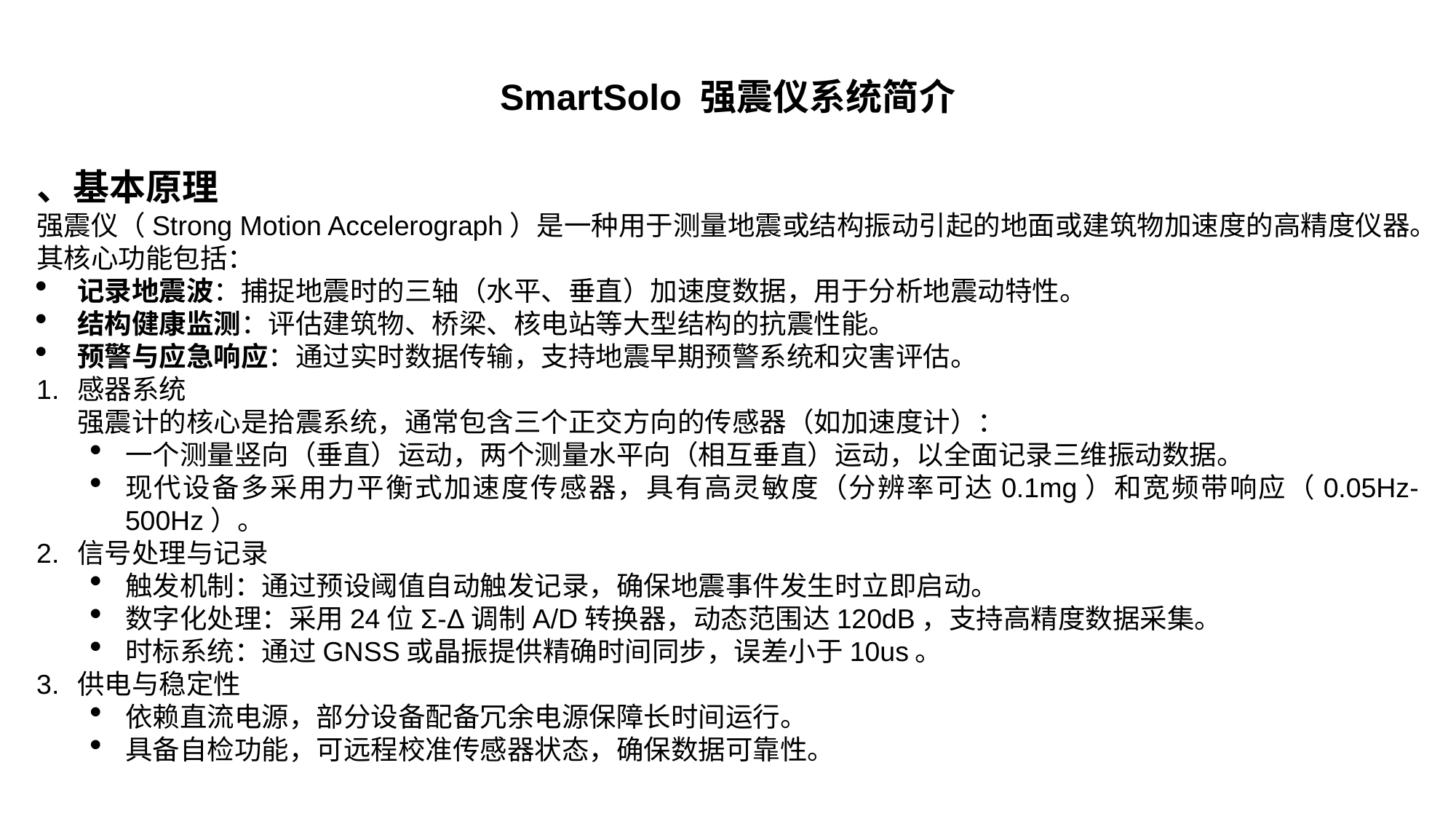

SmartSolo 强震仪系统简介
、基本原理
强震仪（Strong Motion Accelerograph）是一种用于测量地震或结构振动引起的地面或建筑物加速度的高精度仪器。其核心功能包括：
记录地震波：捕捉地震时的三轴（水平、垂直）加速度数据，用于分析地震动特性。
结构健康监测：评估建筑物、桥梁、核电站等大型结构的抗震性能。
预警与应急响应：通过实时数据传输，支持地震早期预警系统和灾害评估。
感器系统
强震计的核心是拾震系统，通常包含三个正交方向的传感器（如加速度计）：
一个测量竖向（垂直）运动，两个测量水平向（相互垂直）运动，以全面记录三维振动数据。
现代设备多采用力平衡式加速度传感器，具有高灵敏度（分辨率可达0.1mg）和宽频带响应（0.05Hz-500Hz）。
信号处理与记录
触发机制：通过预设阈值自动触发记录，确保地震事件发生时立即启动。
数字化处理：采用24位Σ-Δ调制A/D转换器，动态范围达120dB，支持高精度数据采集。
时标系统：通过GNSS或晶振提供精确时间同步，误差小于10us。
供电与稳定性
依赖直流电源，部分设备配备冗余电源保障长时间运行。
具备自检功能，可远程校准传感器状态，确保数据可靠性。